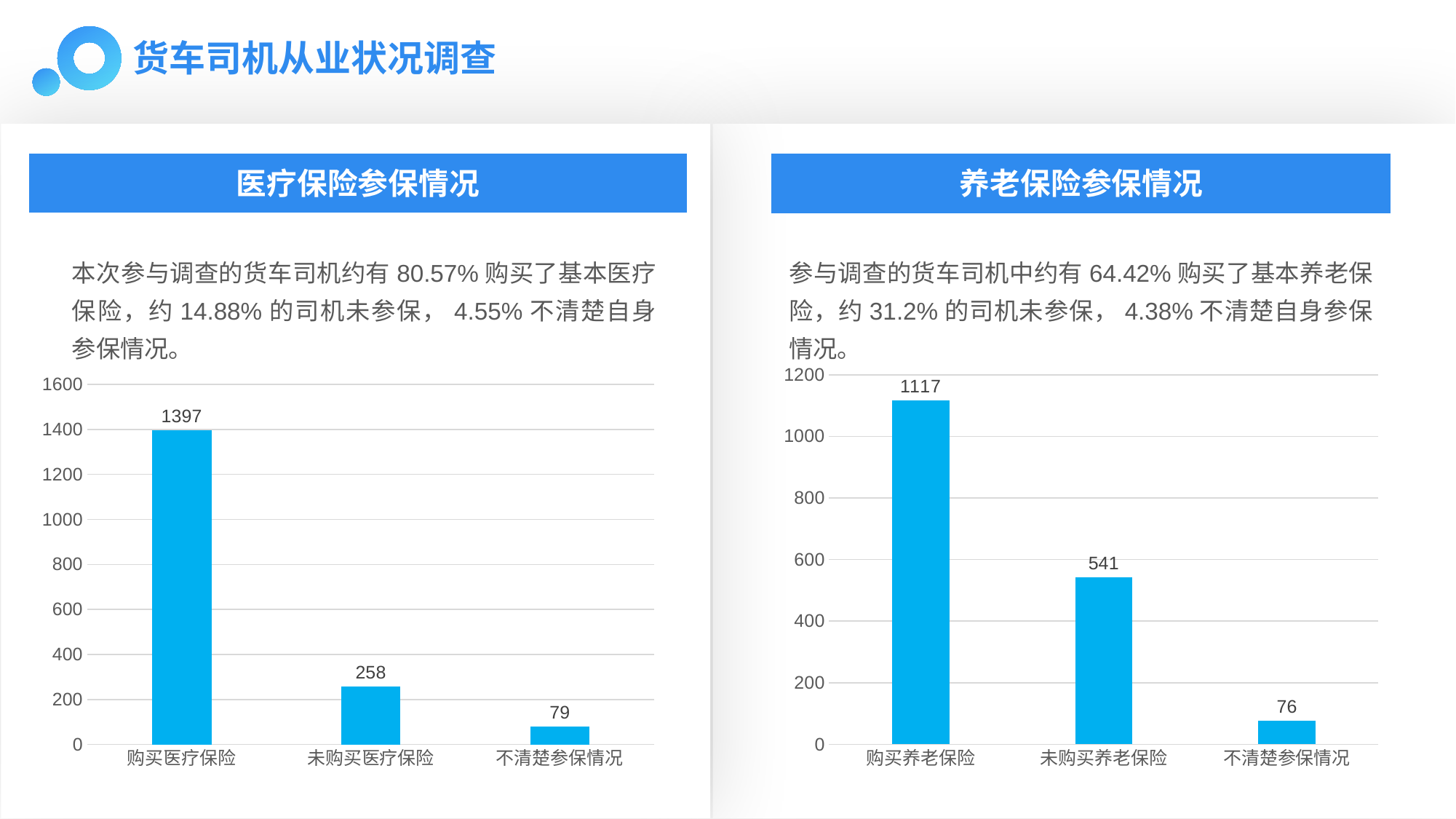

货车司机从业状况调查

医疗保险参保情况

养老保险参保情况
本次参与调查的货车司机约有80.57%购买了基本医疗保险，约14.88%的司机未参保，4.55%不清楚自身参保情况。
参与调查的货车司机中约有64.42%购买了基本养老保险，约31.2%的司机未参保，4.38%不清楚自身参保情况。

### Chart

| Category |  |
|---|---|
| 购买养老保险 | 1117.0 |
| 未购买养老保险 | 541.0 |
| 不清楚参保情况 | 76.0 |

### Chart

| Category |  |
|---|---|
| 购买医疗保险 | 1397.0 |
| 未购买医疗保险 | 258.0 |
| 不清楚参保情况 | 79.0 |